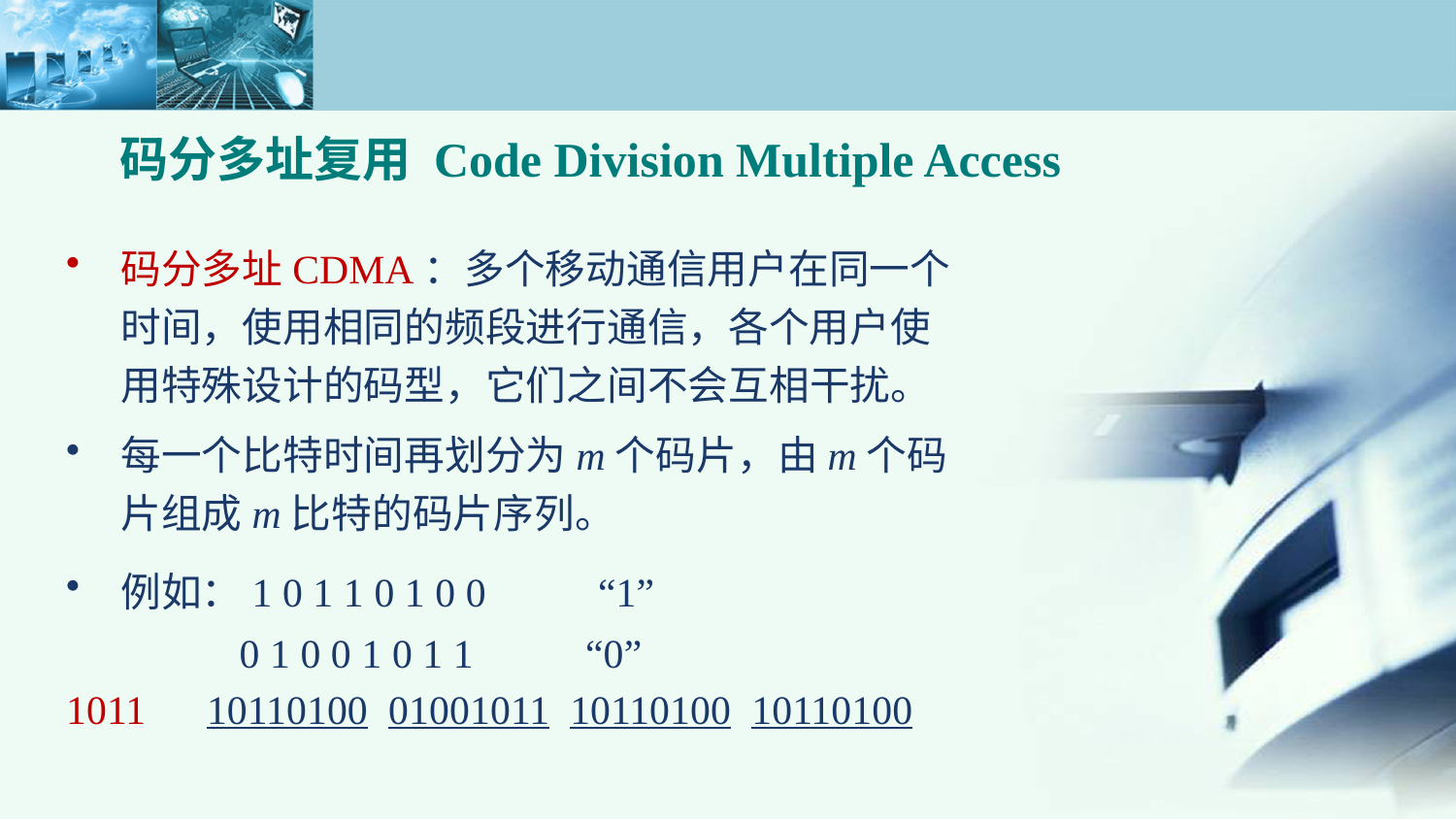

码分多址复用 Code Division Multiple Access
码分多址CDMA：多个移动通信用户在同一个时间，使用相同的频段进行通信，各个用户使用特殊设计的码型，它们之间不会互相干扰。
每一个比特时间再划分为m个码片，由m个码片组成m比特的码片序列。
例如：1 0 1 1 0 1 0 0           “1”
                 0 1 0 0 1 0 1 1           “0”
1011      10110100  01001011  10110100  10110100